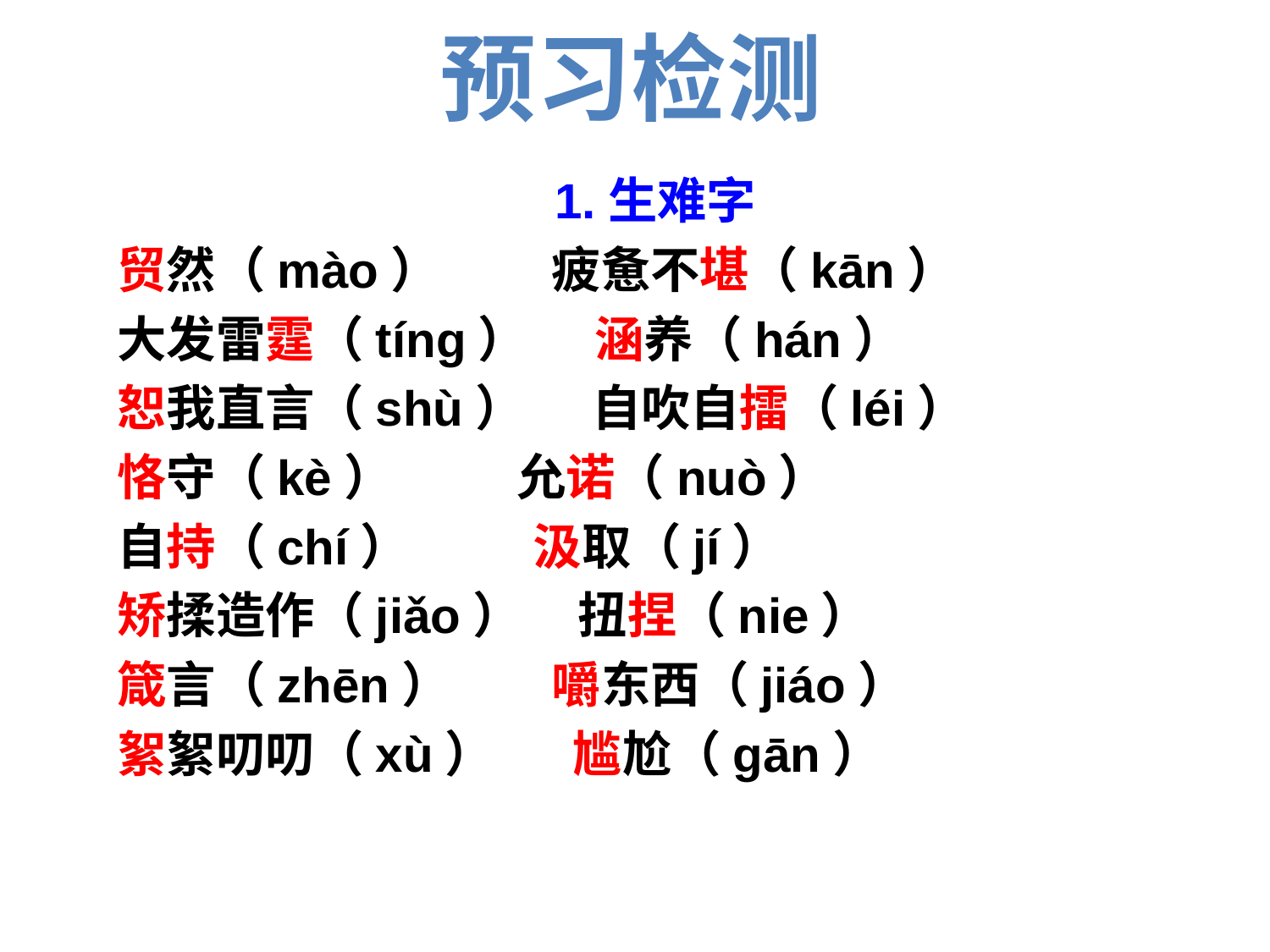

预习检测

1.生难字
贸然（mào）          疲惫不堪（kān）
大发雷霆（tínɡ）      涵养（hán）
恕我直言（shù）      自吹自擂（léi）
恪守（kè）           允诺（nuò）
自持（chí）           汲取（jí）
矫揉造作（jiǎo）     扭捏（nie）
箴言（zhēn）         嚼东西（jiáo）
絮絮叨叨（xù）       尴尬（ɡān）